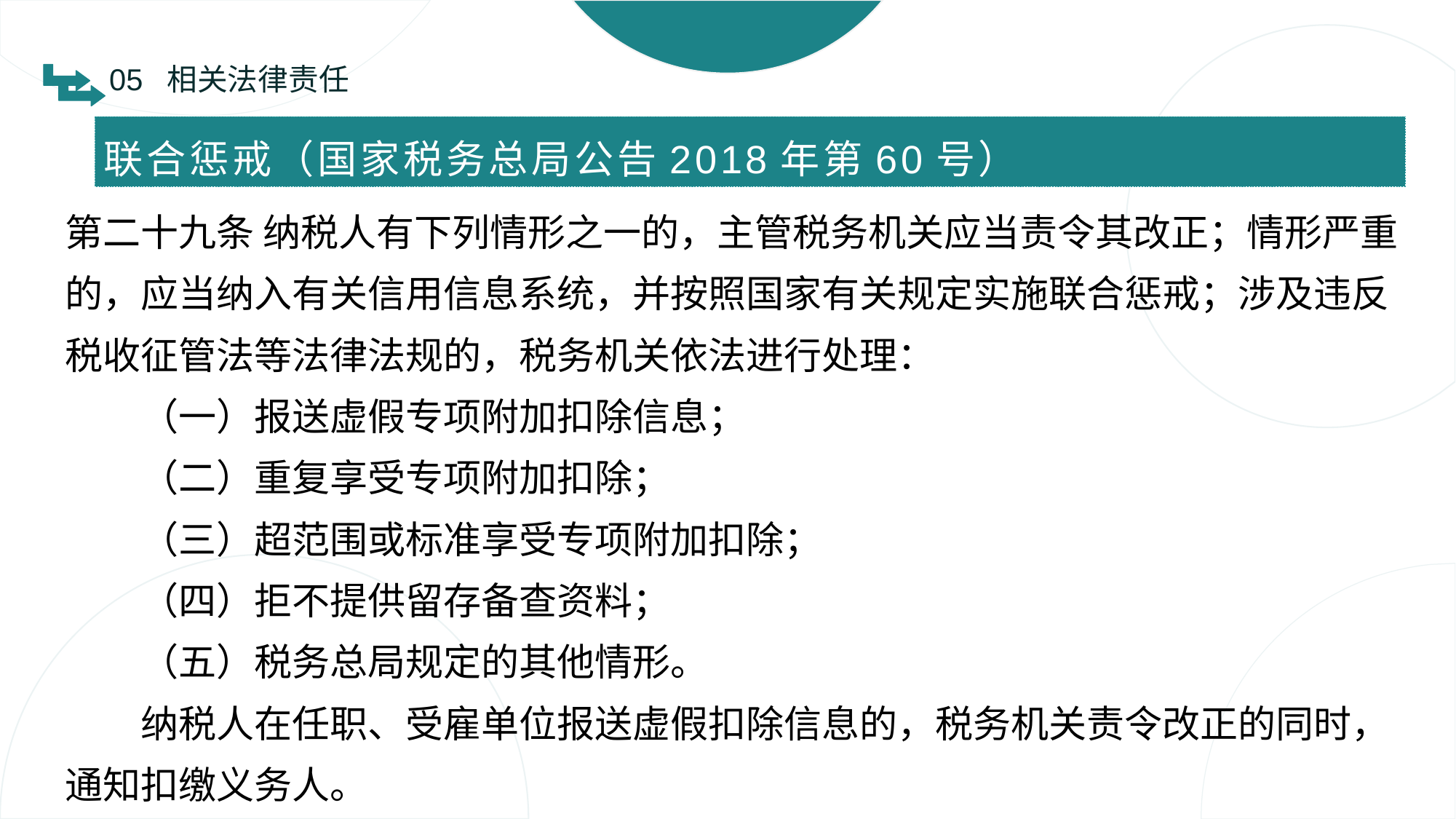

05  相关法律责任

联合惩戒（国家税务总局公告2018年第60号）
第二十九条 纳税人有下列情形之一的，主管税务机关应当责令其改正；情形严重的，应当纳入有关信用信息系统，并按照国家有关规定实施联合惩戒；涉及违反税收征管法等法律法规的，税务机关依法进行处理：
　　（一）报送虚假专项附加扣除信息；
　　（二）重复享受专项附加扣除；
　　（三）超范围或标准享受专项附加扣除；
　　（四）拒不提供留存备查资料；
　　（五）税务总局规定的其他情形。
　　纳税人在任职、受雇单位报送虚假扣除信息的，税务机关责令改正的同时，通知扣缴义务人。